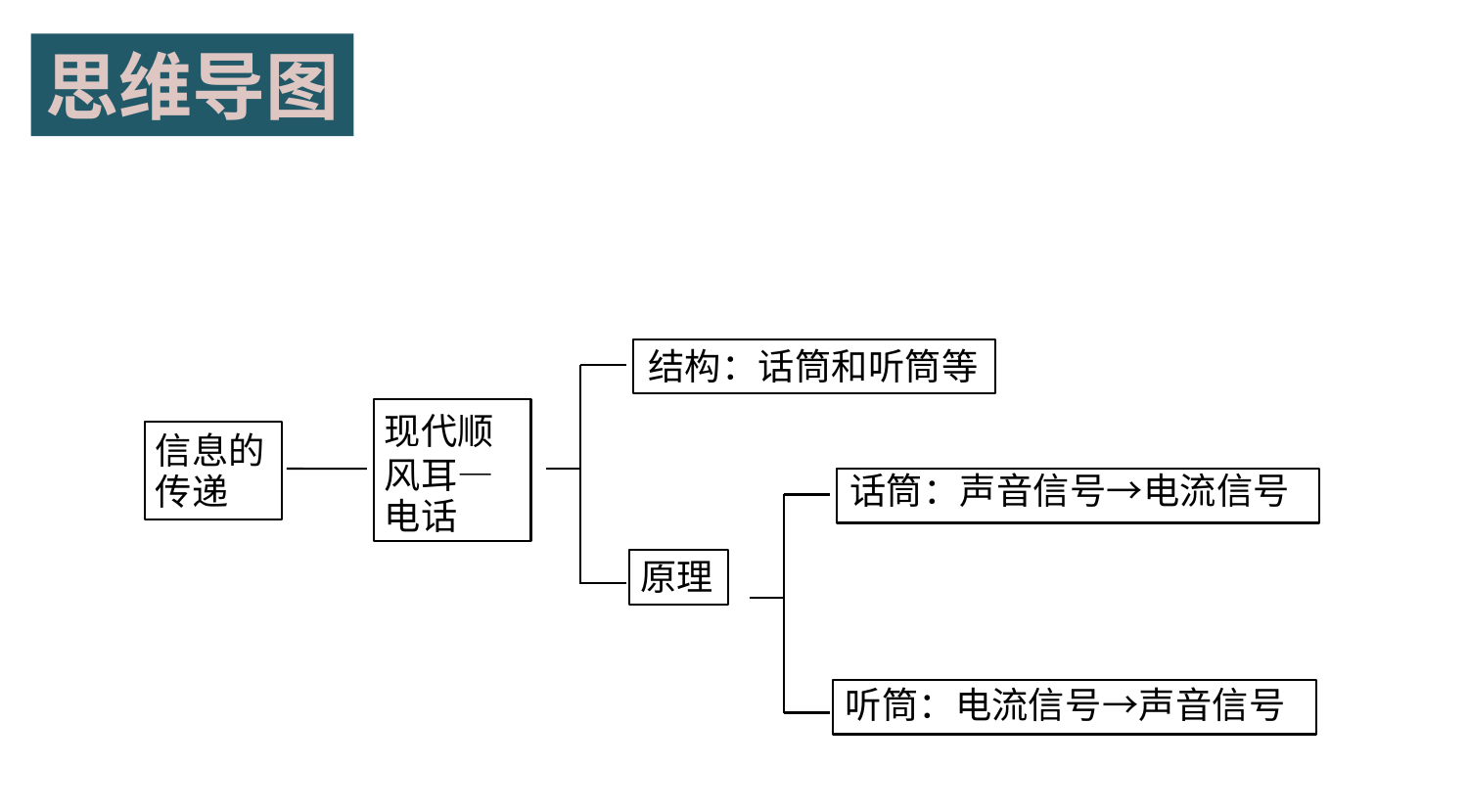

思维导图

			结构：话筒和听筒等

现代顺
风耳—
电话

信息的
传递

	话筒：声音信号→电流信号

听筒：电流信号→声音信号

原理